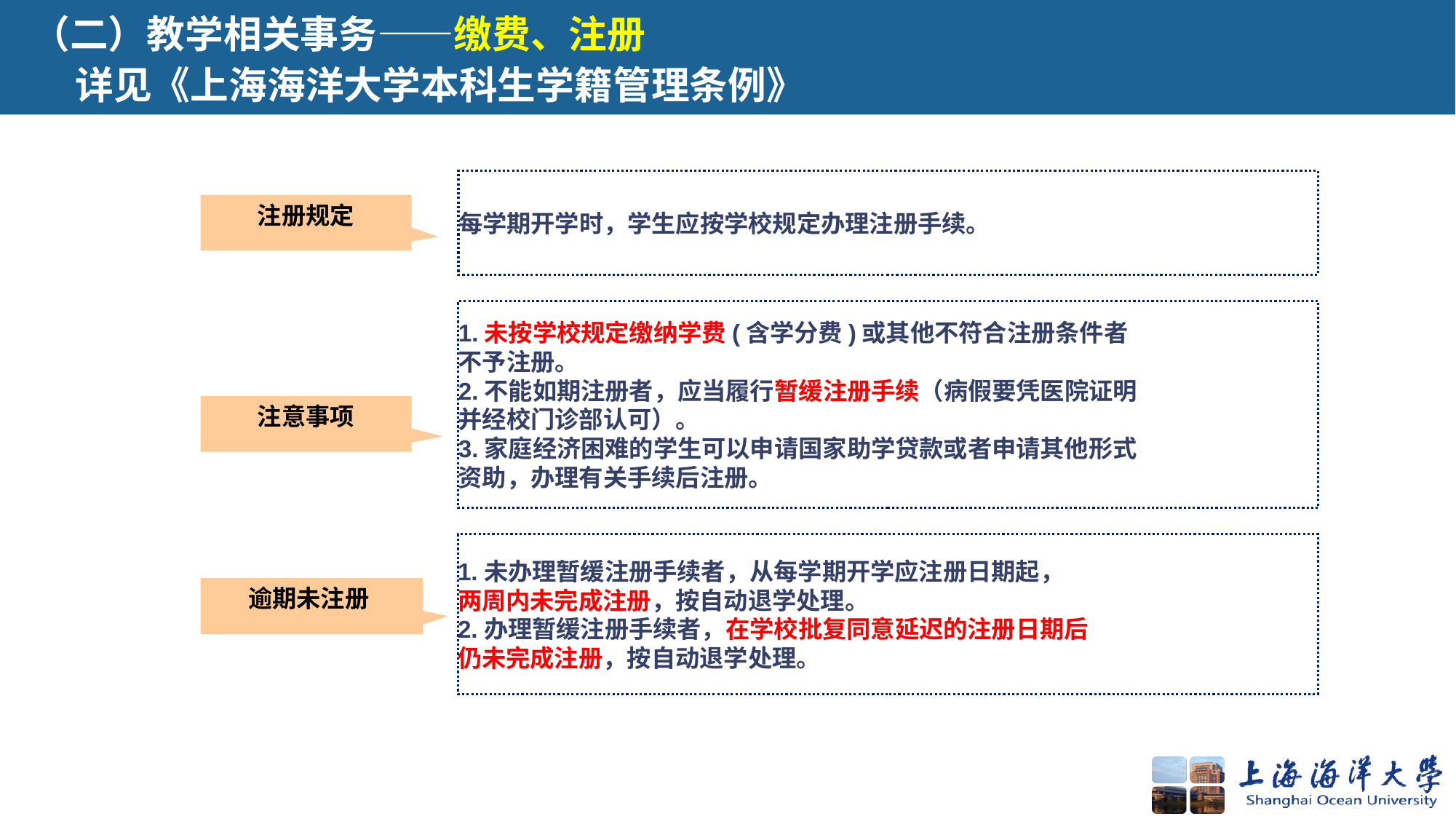

（二）教学相关事务——缴费、注册
       详见《上海海洋大学本科生学籍管理条例》
每学期开学时，学生应按学校规定办理注册手续。
注册规定
1.未按学校规定缴纳学费(含学分费)或其他不符合注册条件者
不予注册。
2.不能如期注册者，应当履行暂缓注册手续（病假要凭医院证明
并经校门诊部认可）。
3.家庭经济困难的学生可以申请国家助学贷款或者申请其他形式
资助，办理有关手续后注册。
注意事项
1.未办理暂缓注册手续者，从每学期开学应注册日期起，
两周内未完成注册，按自动退学处理。
2.办理暂缓注册手续者，在学校批复同意延迟的注册日期后
仍未完成注册，按自动退学处理。
逾期未注册